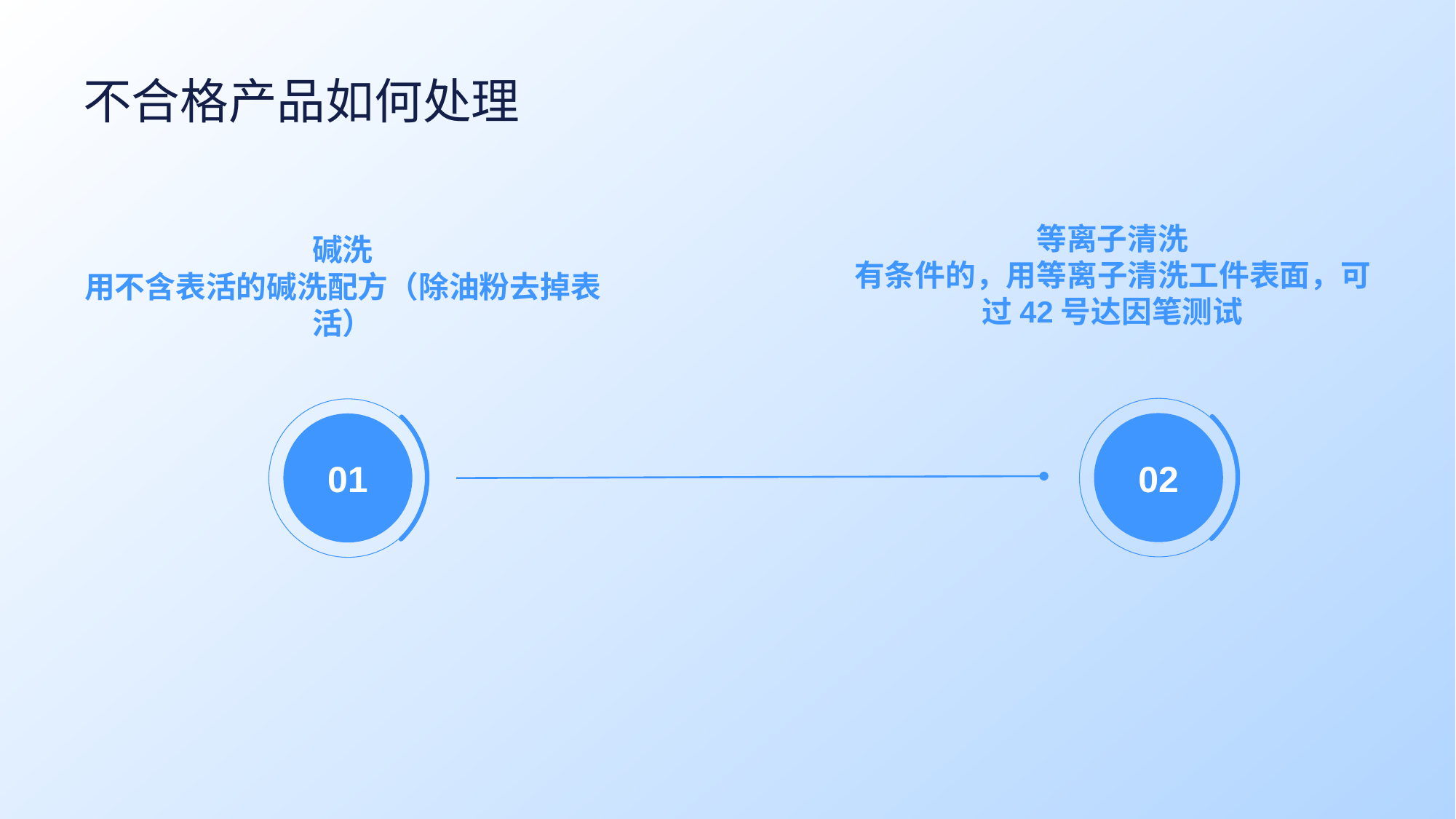

# 不合格产品如何处理
等离子清洗
有条件的，用等离子清洗工件表面，可过42号达因笔测试
碱洗
用不含表活的碱洗配方（除油粉去掉表活）

02
01